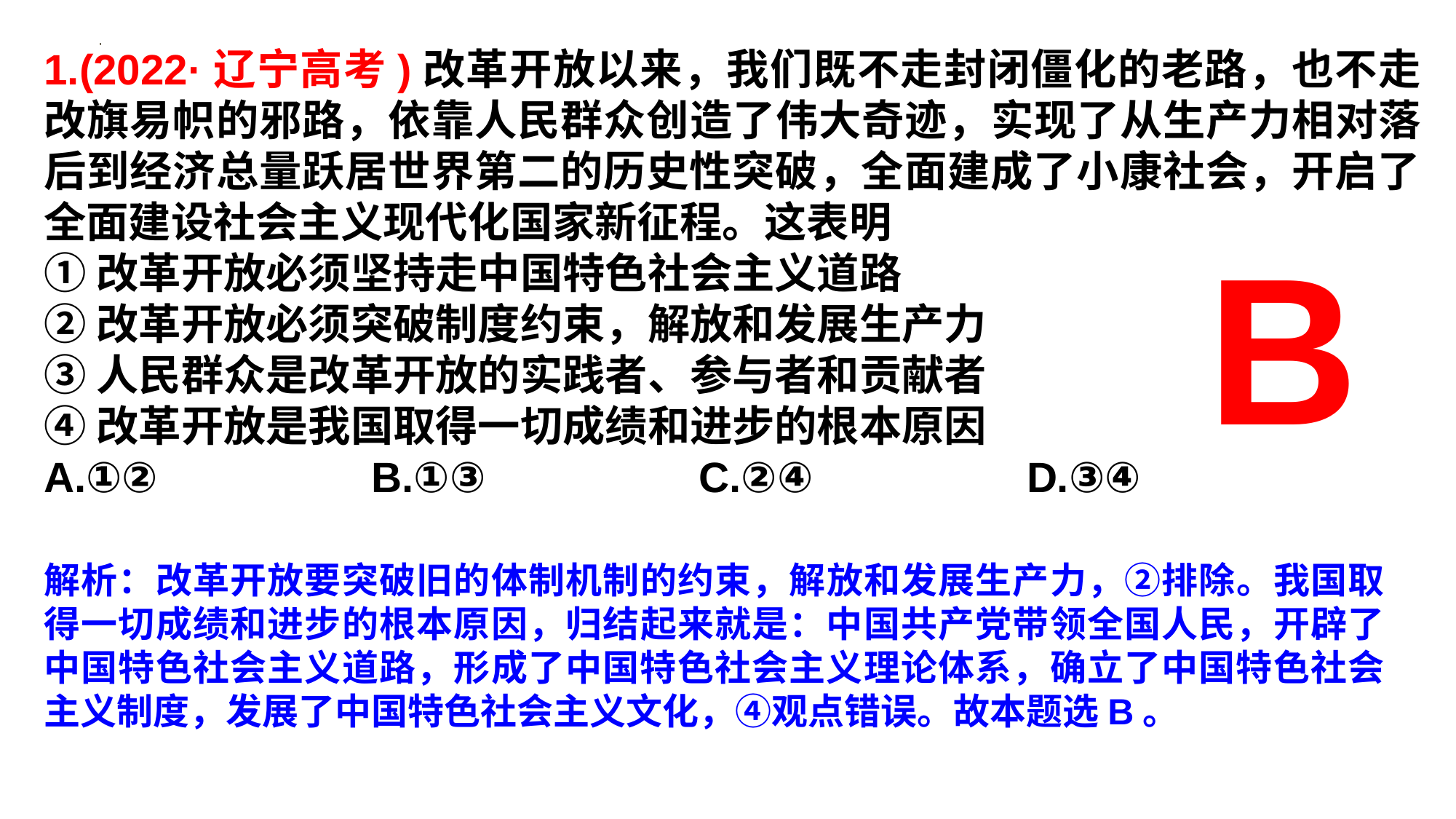

1.(2022·辽宁高考)改革开放以来，我们既不走封闭僵化的老路，也不走改旗易帜的邪路，依靠人民群众创造了伟大奇迹，实现了从生产力相对落后到经济总量跃居世界第二的历史性突破，全面建成了小康社会，开启了全面建设社会主义现代化国家新征程。这表明
①改革开放必须坚持走中国特色社会主义道路
②改革开放必须突破制度约束，解放和发展生产力
③人民群众是改革开放的实践者、参与者和贡献者
④改革开放是我国取得一切成绩和进步的根本原因
A.①②  　　　　B.①③  　　　　C.②④  　　　　D.③④
B
解析：改革开放要突破旧的体制机制的约束，解放和发展生产力，②排除。我国取得一切成绩和进步的根本原因，归结起来就是：中国共产党带领全国人民，开辟了中国特色社会主义道路，形成了中国特色社会主义理论体系，确立了中国特色社会主义制度，发展了中国特色社会主义文化，④观点错误。故本题选B。